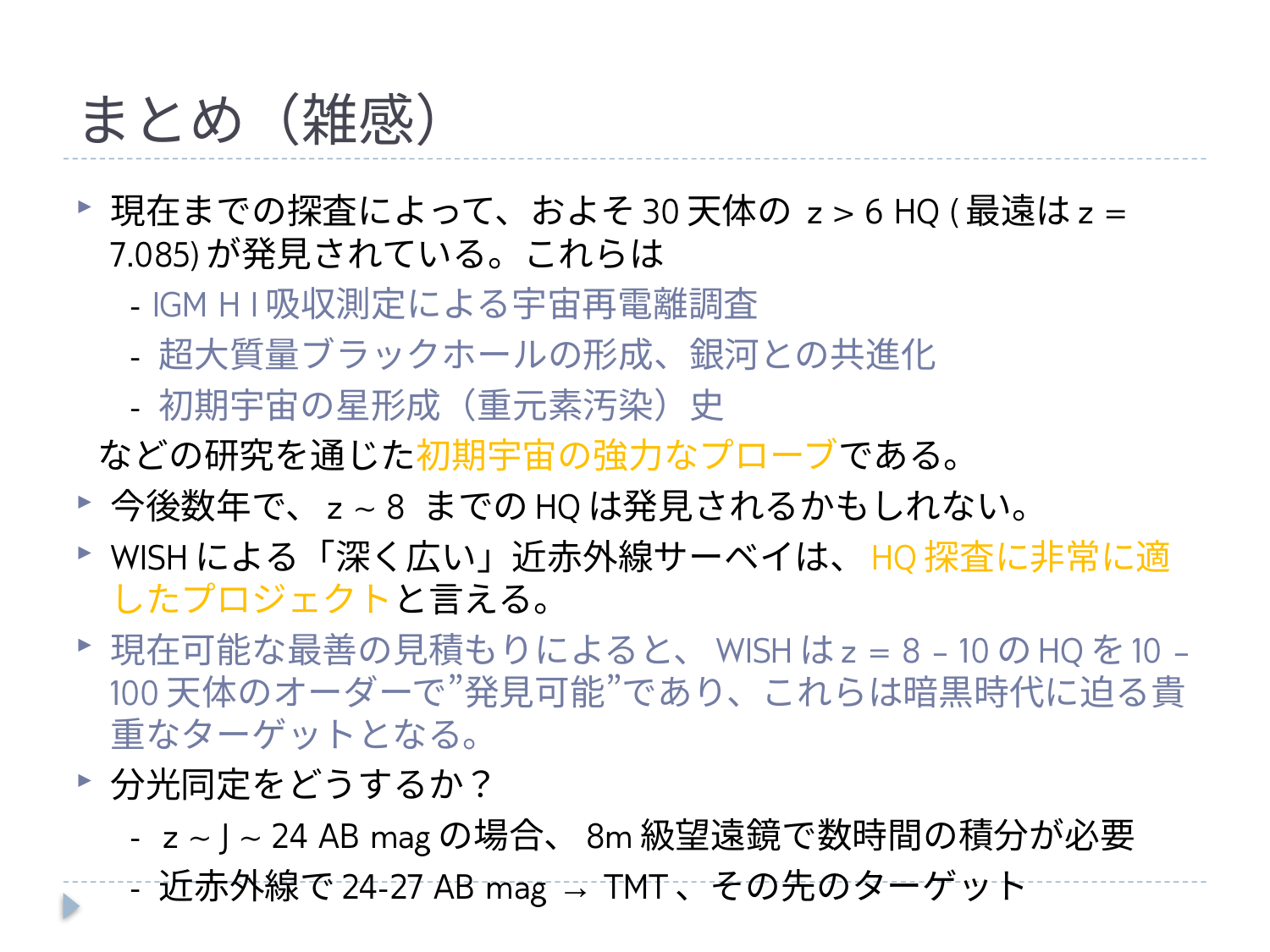

# まとめ（雑感）
現在までの探査によって、およそ30天体の z > 6 HQ (最遠はz = 7.085)が発見されている。これらは
     - IGM H I吸収測定による宇宙再電離調査
     - 超大質量ブラックホールの形成、銀河との共進化
     - 初期宇宙の星形成（重元素汚染）史
  などの研究を通じた初期宇宙の強力なプローブである。
今後数年で、z ~ 8 までのHQは発見されるかもしれない。
WISHによる「深く広い」近赤外線サーベイは、HQ探査に非常に適したプロジェクトと言える。
現在可能な最善の見積もりによると、WISHはz = 8 – 10のHQを10 – 100天体のオーダーで”発見可能”であり、これらは暗黒時代に迫る貴重なターゲットとなる。
分光同定をどうするか？
     -  z ~ J ~ 24 AB magの場合、8m級望遠鏡で数時間の積分が必要
     - 近赤外線で24-27 AB mag → TMT、その先のターゲット